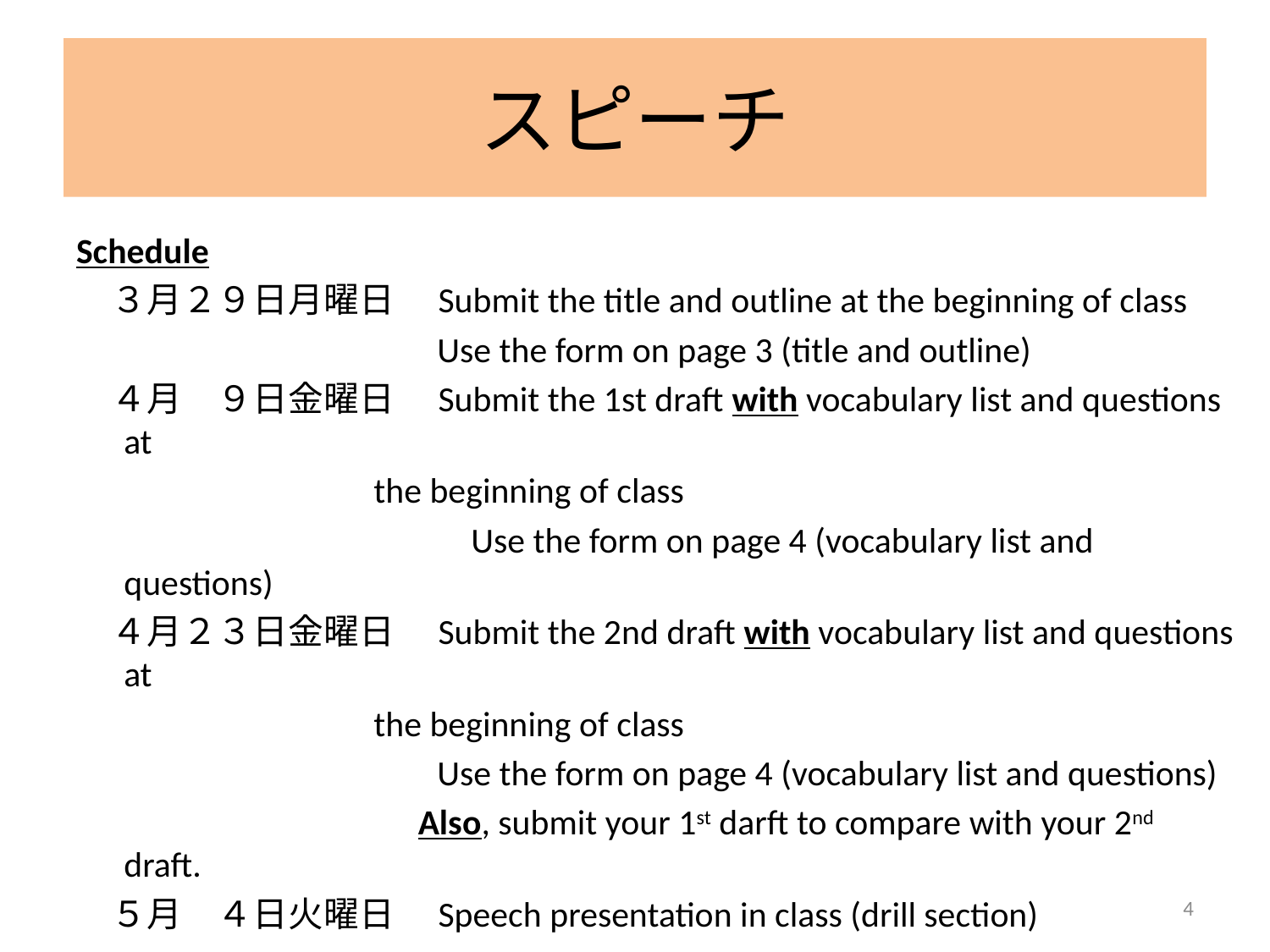

# スピーチ
Schedule
　３月２９日月曜日　Submit the title and outline at the beginning of class
			　  Use the form on page 3 (title and outline)
　４月　９日金曜日　Submit the 1st draft with vocabulary list and questions at
                                     the beginning of class
		　　　　         Use the form on page 4 (vocabulary list and questions)
　４月２３日金曜日　Submit the 2nd draft with vocabulary list and questions at
                                     the beginning of class
		　	　  Use the form on page 4 (vocabulary list and questions)
			     Also, submit your 1st darft to compare with your 2nd draft.
　５月　４日火曜日　Speech presentation in class (drill section)
　５月　７日金曜日　Sushi party & Speech Contest of Japanese program
	                            　Details will be confirmed at a later date.
4